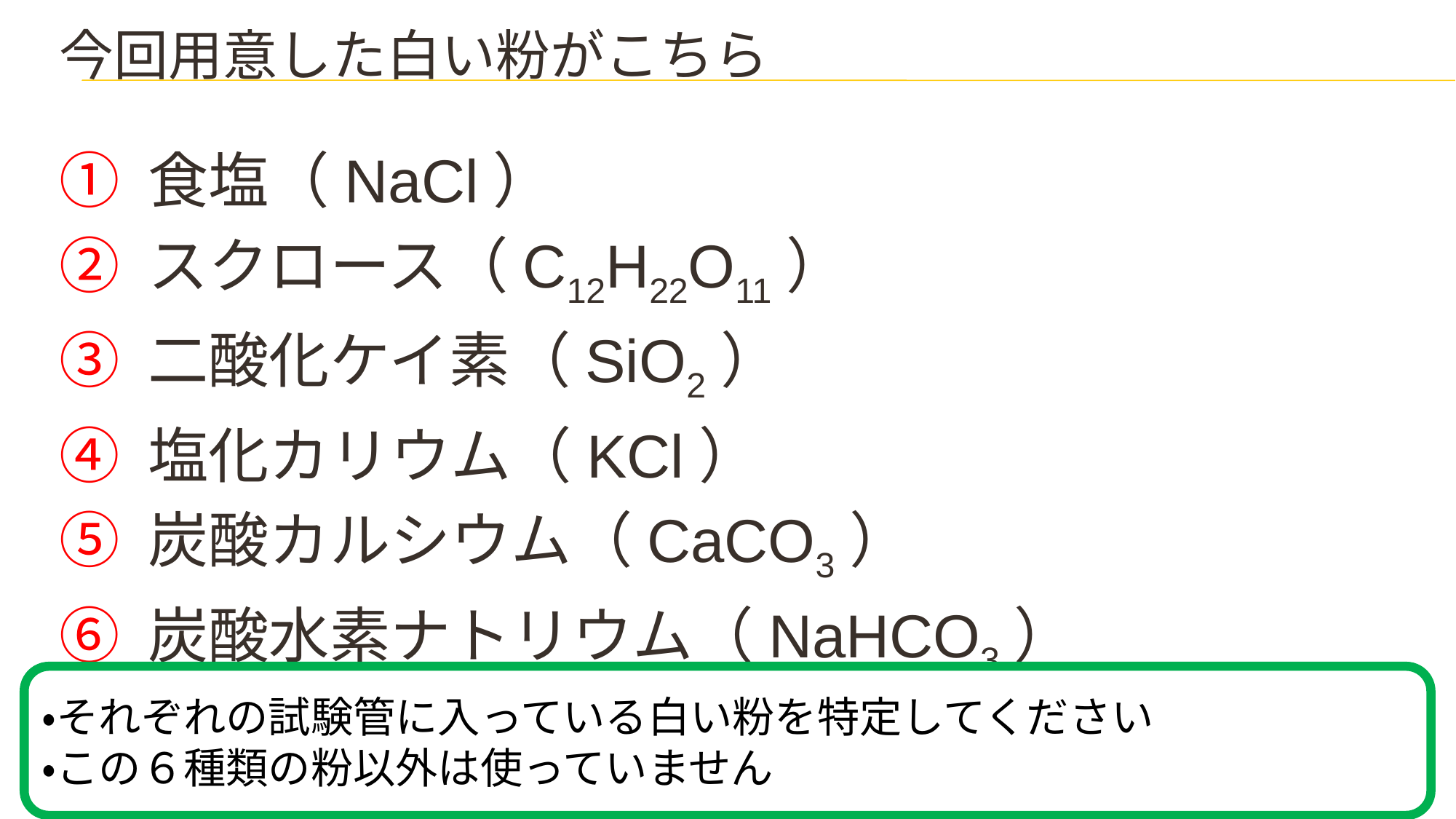

# 今回用意した白い粉がこちら
食塩（NaCl）
スクロース（C12H22O11）
二酸化ケイ素（SiO2）
塩化カリウム（KCl）
炭酸カルシウム（CaCO3）
炭酸水素ナトリウム（NaHCO3）
・それぞれの試験管に入っている白い粉を特定してください
・この６種類の粉以外は使っていません